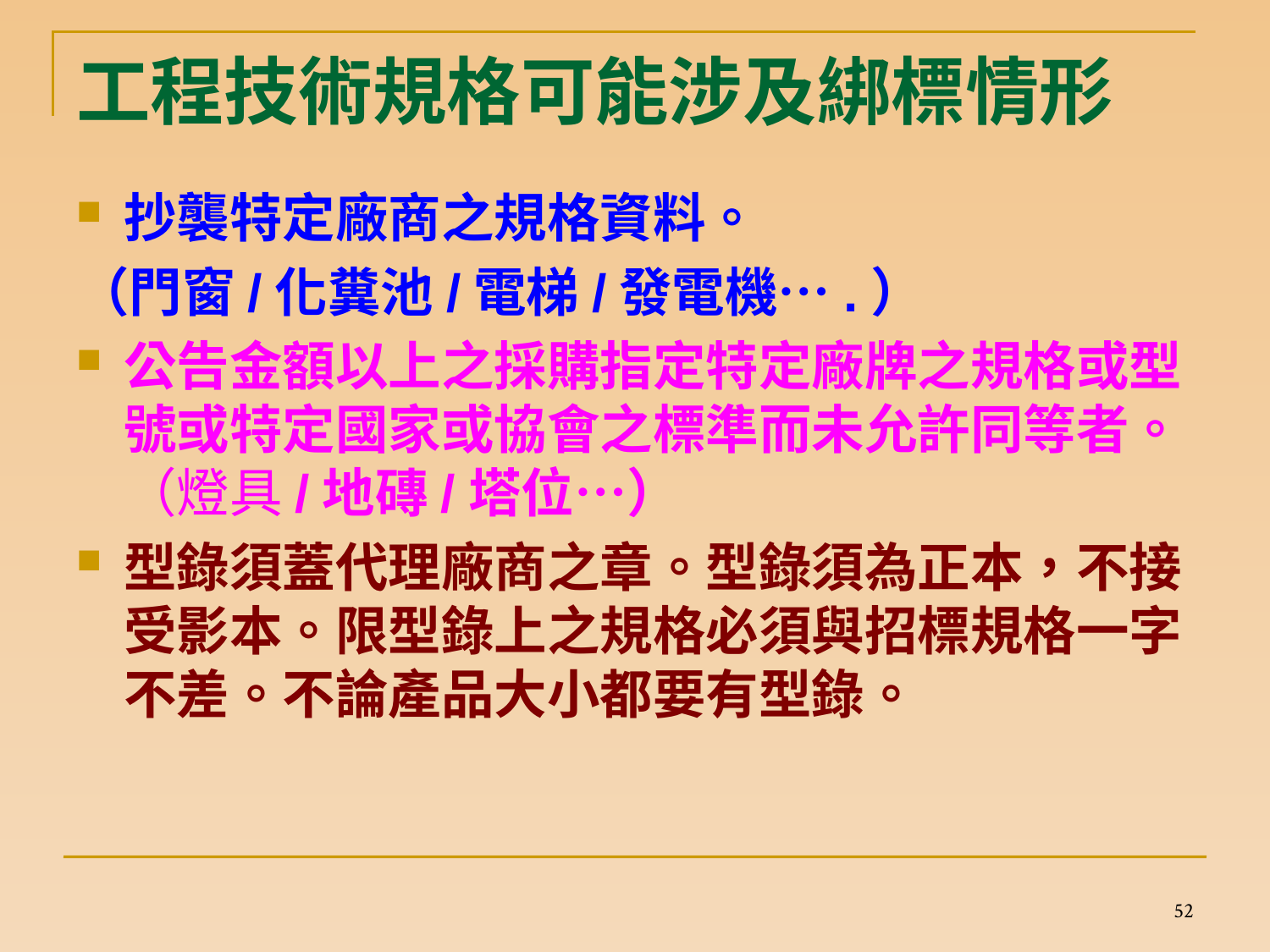

# 工程技術規格可能涉及綁標情形
抄襲特定廠商之規格資料。
（門窗/化糞池/電梯/發電機….）
公告金額以上之採購指定特定廠牌之規格或型號或特定國家或協會之標準而未允許同等者。（燈具/地磚/塔位…）
型錄須蓋代理廠商之章。型錄須為正本，不接受影本。限型錄上之規格必須與招標規格一字不差。不論產品大小都要有型錄。

52